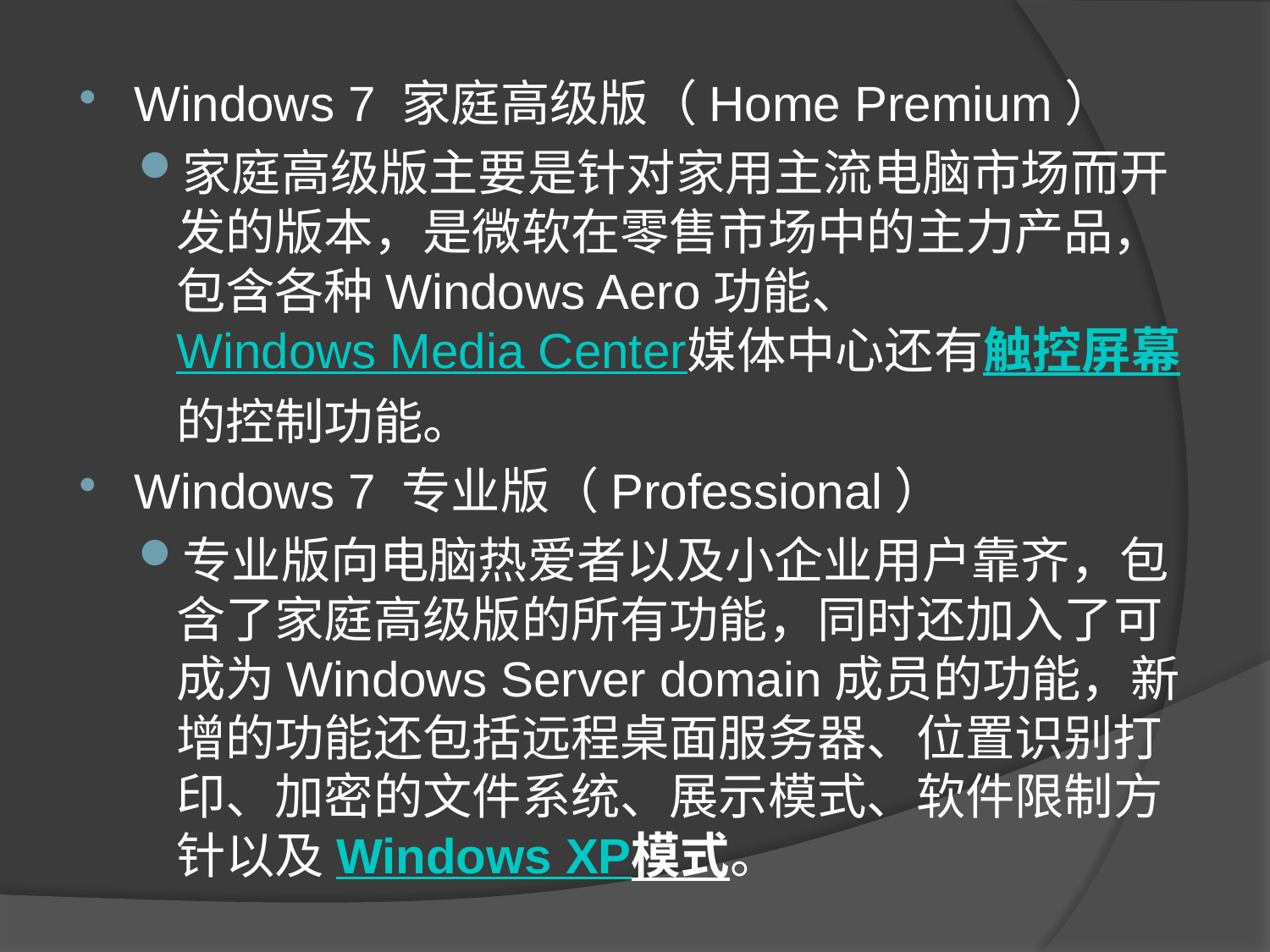

Windows 7 家庭高级版（Home Premium）
家庭高级版主要是针对家用主流电脑市场而开发的版本，是微软在零售市场中的主力产品，包含各种Windows Aero功能、Windows Media Center媒体中心还有触控屏幕的控制功能。
Windows 7 专业版（Professional）
专业版向电脑热爱者以及小企业用户靠齐，包含了家庭高级版的所有功能，同时还加入了可成为Windows Server domain成员的功能，新增的功能还包括远程桌面服务器、位置识别打印、加密的文件系统、展示模式、软件限制方针以及Windows XP模式。